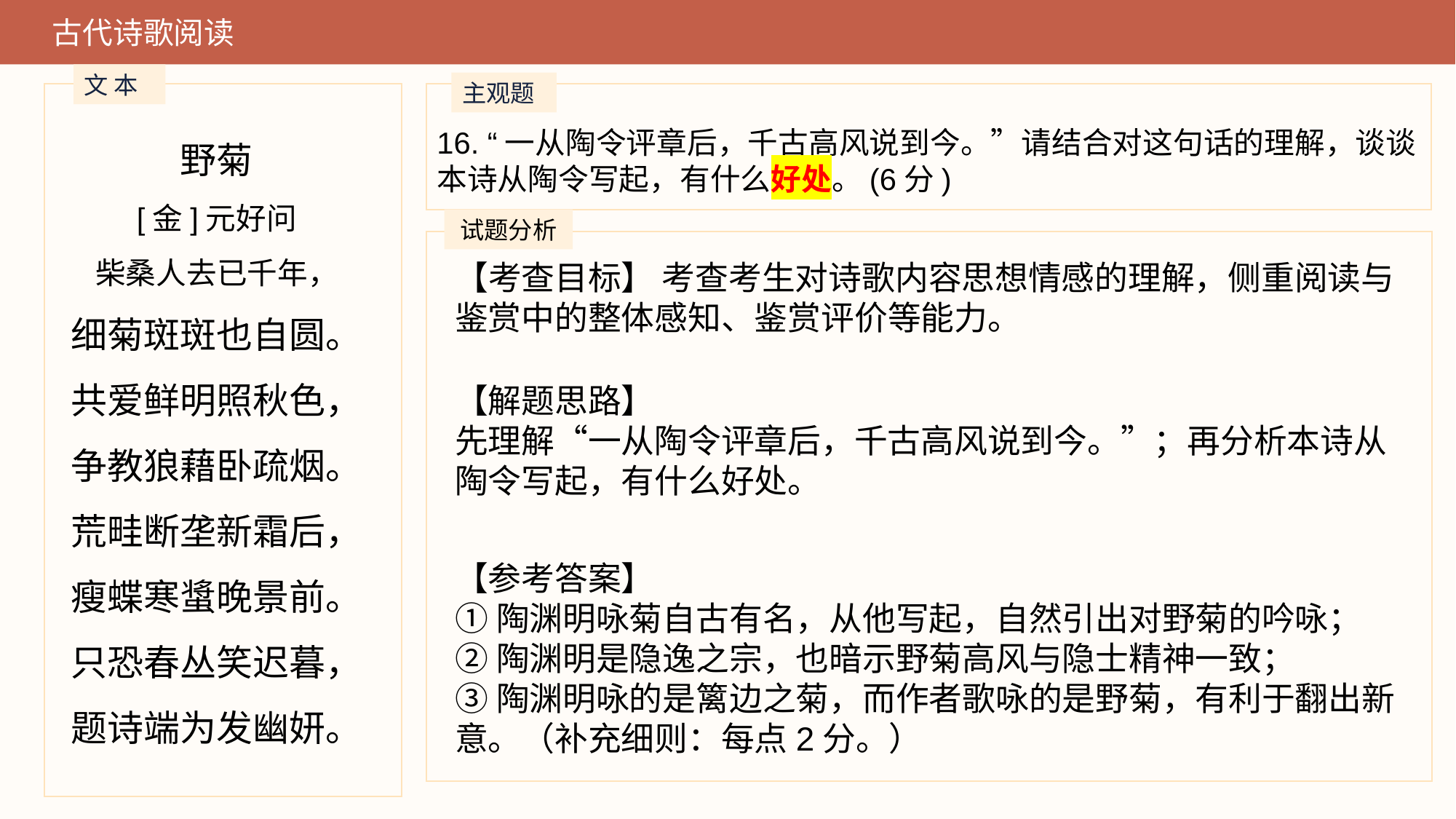

古代诗歌阅读
文 本
主观题

野菊
[金]元好问柴桑人去已千年，
细菊斑斑也自圆。共爱鲜明照秋色，
争教狼藉卧疏烟。荒畦断垄新霜后，
瘦蝶寒螀晚景前。只恐春丛笑迟暮，
题诗端为发幽妍。
16. “一从陶令评章后，千古高风说到今。”请结合对这句话的理解，谈谈本诗从陶令写起，有什么好处。(6分)
试题分析

【考查目标】 考查考生对诗歌内容思想情感的理解，侧重阅读与鉴赏中的整体感知、鉴赏评价等能力。
【解题思路】
先理解“一从陶令评章后，千古高风说到今。”；再分析本诗从陶令写起，有什么好处。
【参考答案】
①陶渊明咏菊自古有名，从他写起，自然引出对野菊的吟咏；
②陶渊明是隐逸之宗，也暗示野菊高风与隐士精神一致；
③陶渊明咏的是篱边之菊，而作者歌咏的是野菊，有利于翻出新意。（补充细则：每点2分。）